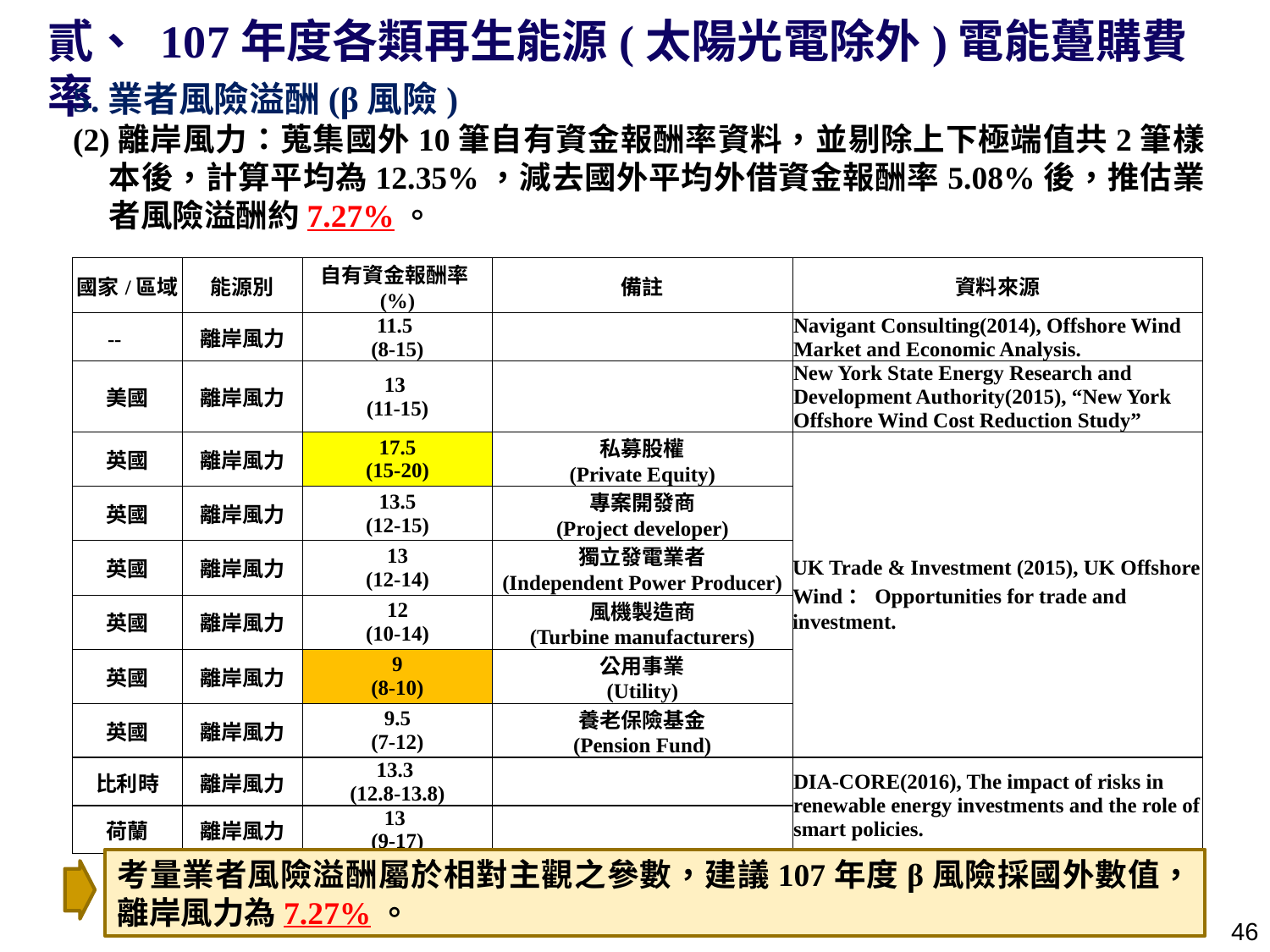

貳、 107年度各類再生能源(太陽光電除外)電能躉購費率
5.業者風險溢酬(β風險)
(2)離岸風力：蒐集國外10筆自有資金報酬率資料，並剔除上下極端值共2筆樣本後，計算平均為12.35%，減去國外平均外借資金報酬率5.08%後，推估業者風險溢酬約7.27%。

| 國家/區域 | 能源別 | 自有資金報酬率(%) | 備註 | 資料來源 |
| --- | --- | --- | --- | --- |
| -- | 離岸風力 | 11.5 (8-15) |  | Navigant Consulting(2014), Offshore Wind Market and Economic Analysis. |
| 美國 | 離岸風力 | 13 (11-15) |  | New York State Energy Research and Development Authority(2015), “New York Offshore Wind Cost Reduction Study” |
| 英國 | 離岸風力 | 17.5 (15-20) | 私募股權 (Private Equity) | UK Trade & Investment (2015), UK Offshore Wind：Opportunities for trade and investment. |
| 英國 | 離岸風力 | 13.5 (12-15) | 專案開發商 (Project developer) |  |
| 英國 | 離岸風力 | 13 (12-14) | 獨立發電業者 (Independent Power Producer) |  |
| 英國 | 離岸風力 | 12 (10-14) | 風機製造商 (Turbine manufacturers) |  |
| 英國 | 離岸風力 | 9 (8-10) | 公用事業 (Utility) |  |
| 英國 | 離岸風力 | 9.5 (7-12) | 養老保險基金 (Pension Fund) |  |
| 比利時 | 離岸風力 | 13.3 (12.8-13.8) |  | DIA-CORE(2016), The impact of risks in renewable energy investments and the role of smart policies. |
| 荷蘭 | 離岸風力 | 13 (9-17) |  |  |
考量業者風險溢酬屬於相對主觀之參數，建議107年度β風險採國外數值，離岸風力為7.27%。

46